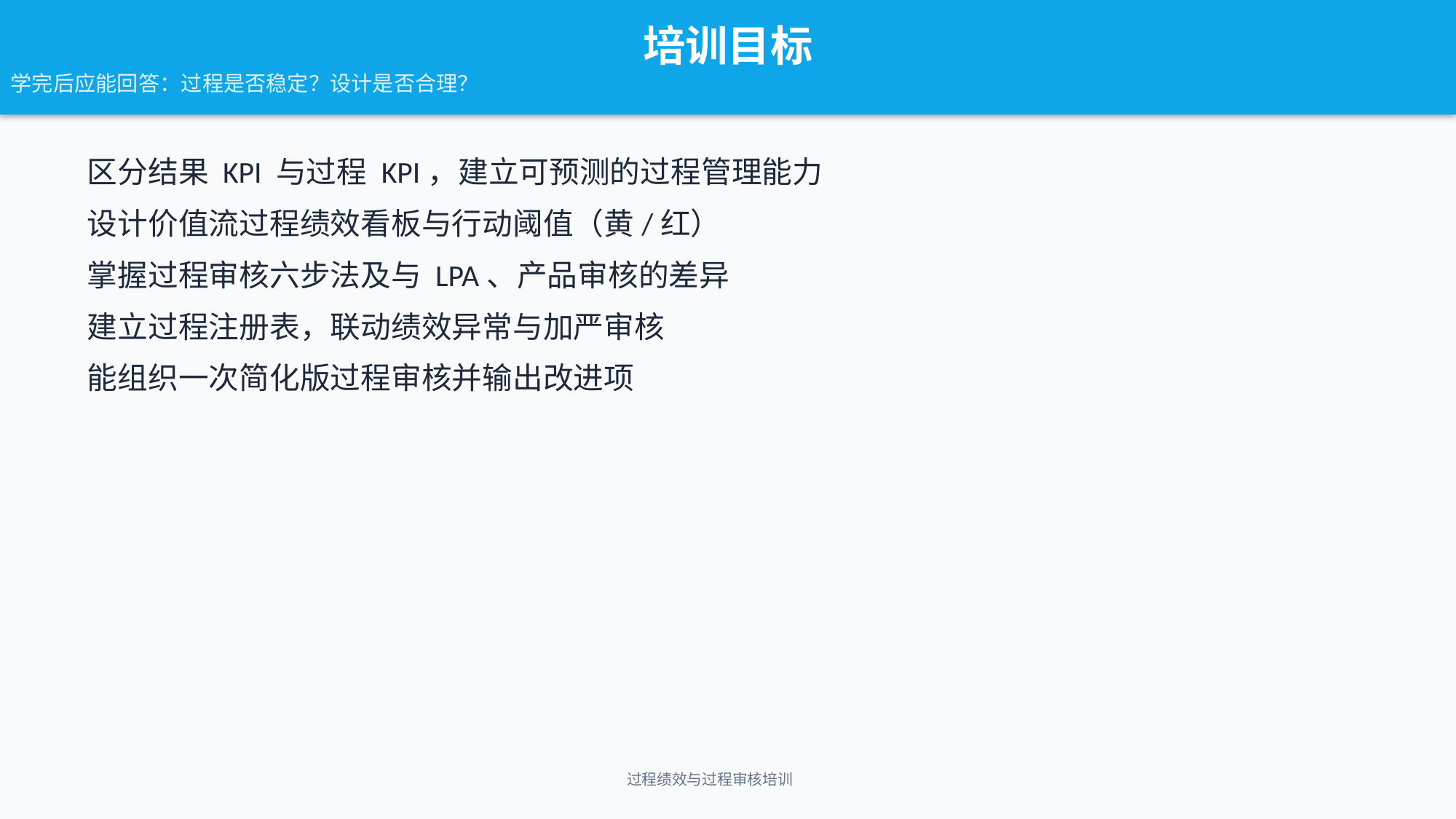

培训目标
学完后应能回答：过程是否稳定？设计是否合理？
区分结果 KPI 与过程 KPI，建立可预测的过程管理能力
设计价值流过程绩效看板与行动阈值（黄/红）
掌握过程审核六步法及与 LPA、产品审核的差异
建立过程注册表，联动绩效异常与加严审核
能组织一次简化版过程审核并输出改进项
过程绩效与过程审核培训